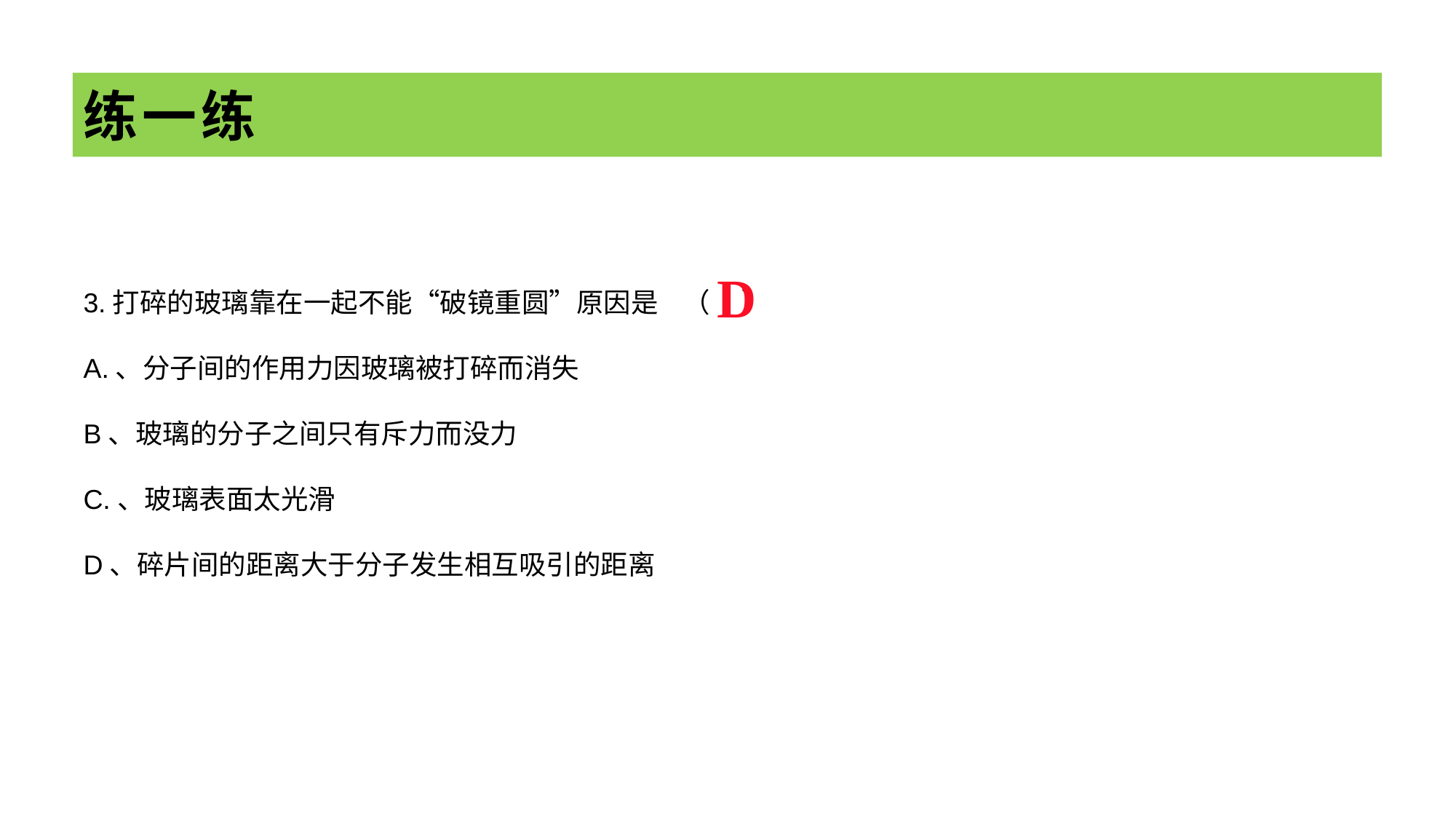

# 练一练
3.打碎的玻璃靠在一起不能“破镜重圆”原因是    （     ）
A.、分子间的作用力因玻璃被打碎而消失
B、玻璃的分子之间只有斥力而没力
C.、玻璃表面太光滑
D、碎片间的距离大于分子发生相互吸引的距离
D